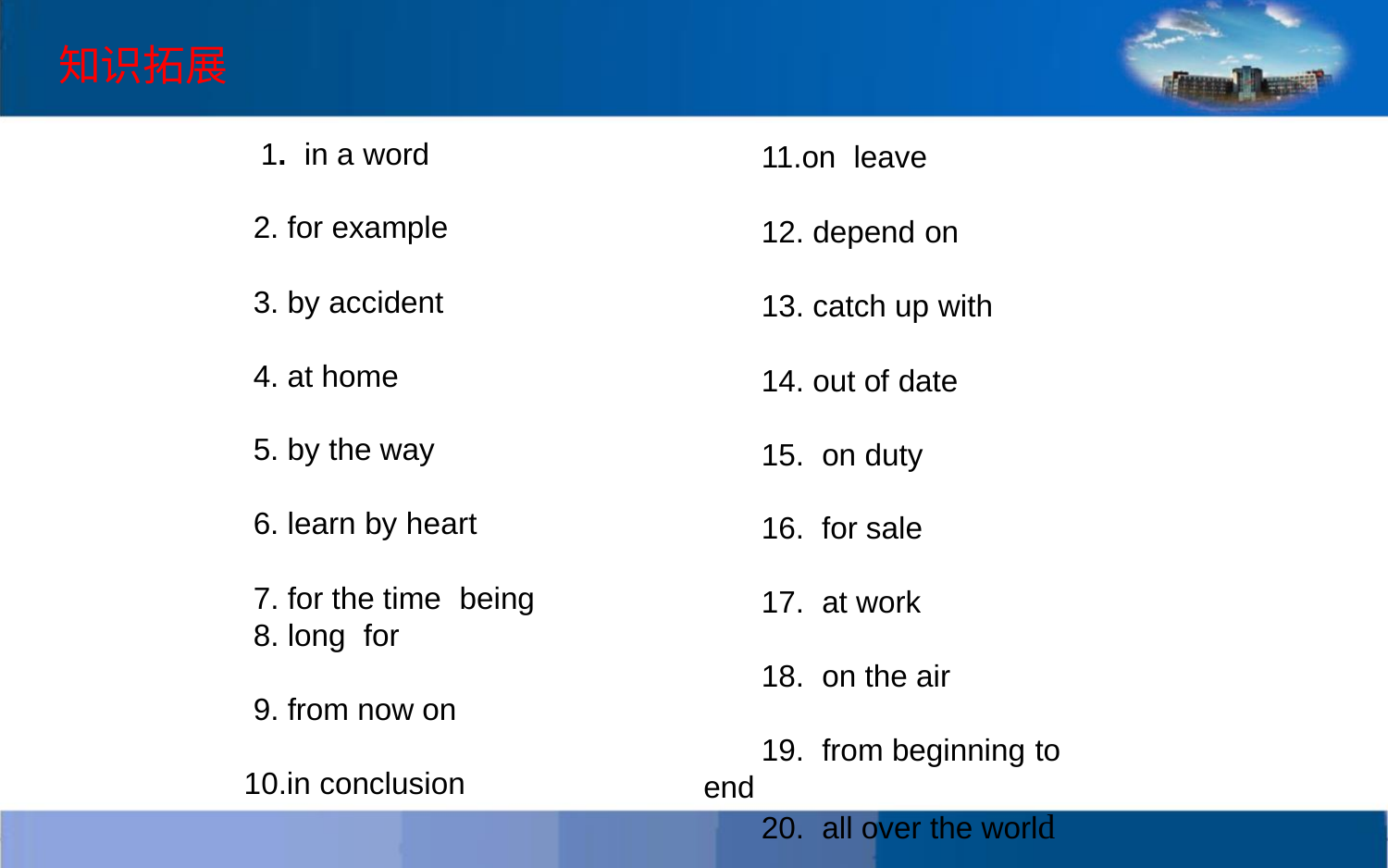

知识拓展
1. in a word
2. for example
3. by accident
4. at home
11.on leave
12. depend on
13. catch up with
14. out of date
15. on duty
5. by the way
6. learn by heart
16. for sale
7. for the time being
8. long for
17. at work
18. on the air
19. from beginning to
20. all over the world
9. from now on
10.in conclusion
end